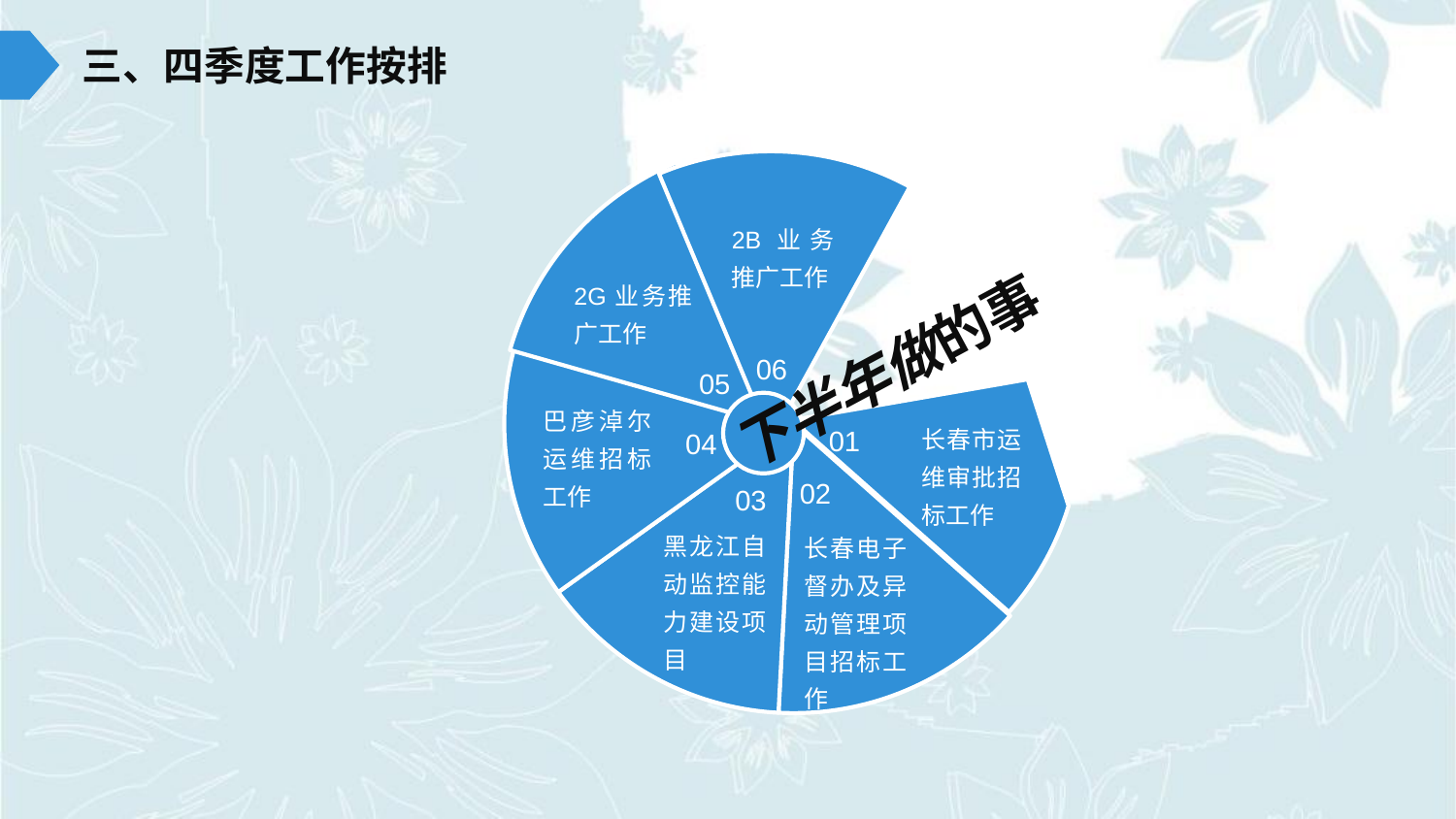

三、四季度工作按排

2B业务推广工作
2G业务推广工作
下半年做的事
06

05
巴彦淖尔运维招标工作

01
长春市运维审批招标工作
04
02
03
黑龙江自动监控能力建设项目
长春电子督办及异动管理项目招标工作